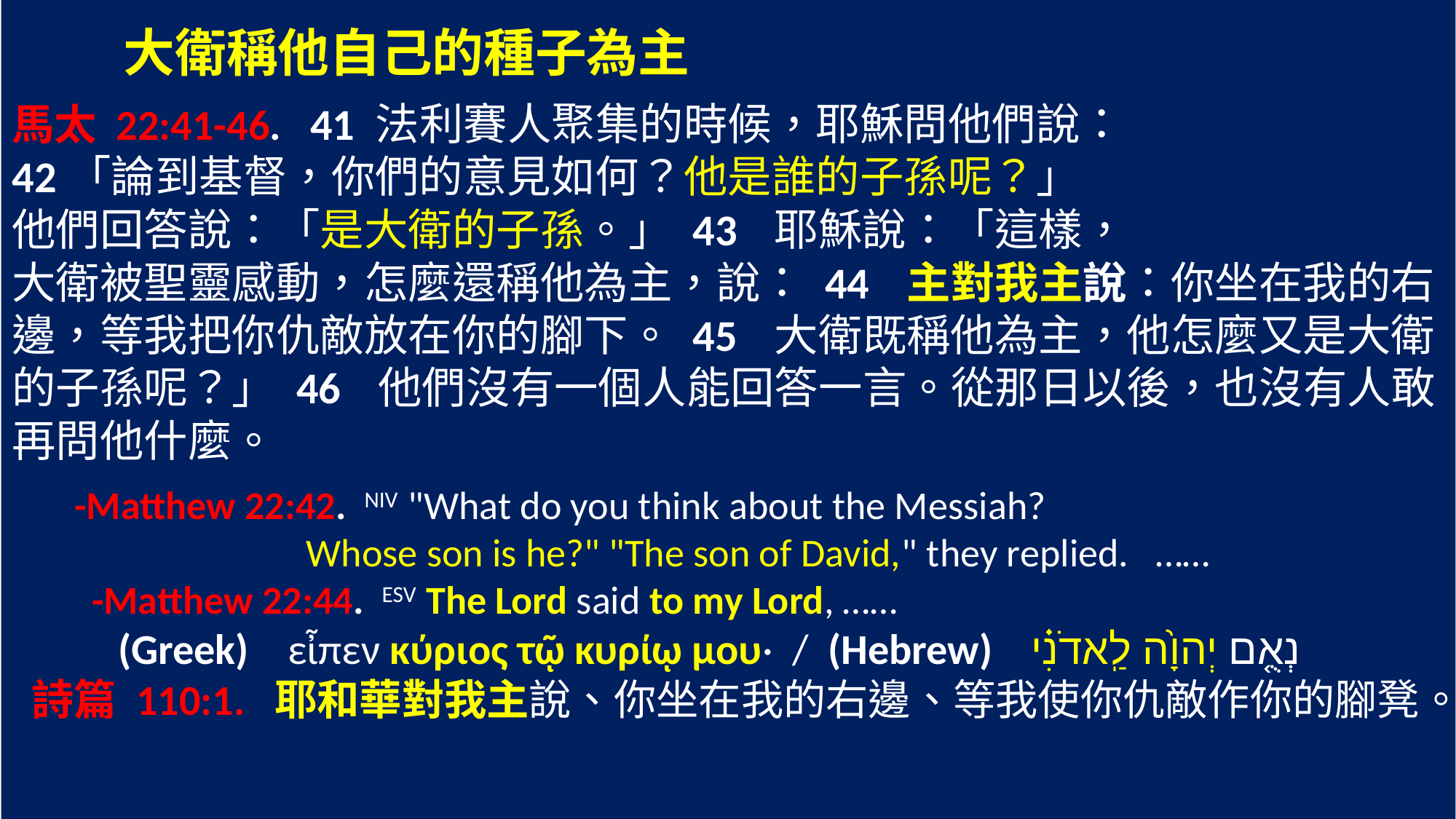

大衛稱他自己的種子為主

馬太 22:41-46.   41 法利賽人聚集的時候，耶穌問他們說：
42「論到基督，你們的意見如何？他是誰的子孫呢？」
他們回答說：「是大衛的子孫。」 43 耶穌說：「這樣，
大衛被聖靈感動，怎麼還稱他為主，說： 44 主對我主說：你坐在我的右邊，等我把你仇敵放在你的腳下。 45 大衛既稱他為主，他怎麼又是大衛的子孫呢？」 46 他們沒有一個人能回答一言。從那日以後，也沒有人敢再問他什麼。

       -Matthew 22:42.  NIV  "What do you think about the Messiah?
                                 Whose son is he?" "The son of David," they replied.   ……
    -Matthew 22:44.  ESV  The Lord said to my Lord, ‎……
           (Greek)    εἶπεν κύριος τῷ κυρίῳ μου·  /  (Hebrew)    נְאֻ֤ם יְהוָ֙ה לַֽאדֹנִ֗י
 詩篇 110:1.  耶和華對我主說、你坐在我的右邊、等我使你仇敵作你的腳凳。